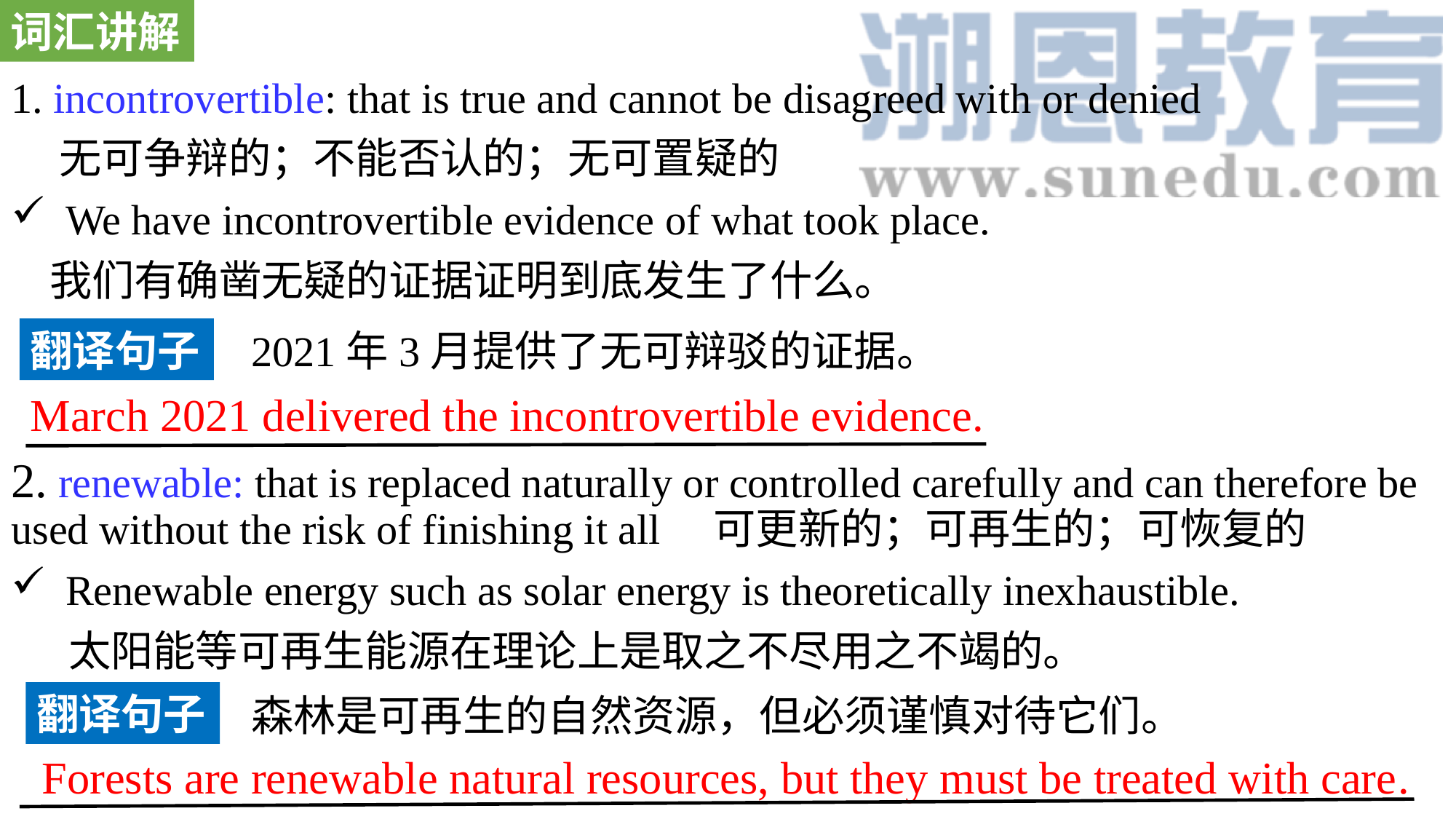

词汇讲解
1. incontrovertible: that is true and cannot be disagreed with or denied
    无可争辩的；不能否认的；无可置疑的
We have incontrovertible evidence of what took place.
   我们有确凿无疑的证据证明到底发生了什么。

2. renewable: that is replaced naturally or controlled carefully and can therefore be used without the risk of finishing it all    可更新的；可再生的；可恢复的
Renewable energy such as solar energy is theoretically inexhaustible.
     太阳能等可再生能源在理论上是取之不尽用之不竭的。
翻译句子
2021年3月提供了无可辩驳的证据。
March 2021 delivered the incontrovertible evidence.
翻译句子
森林是可再生的自然资源，但必须谨慎对待它们。
 Forests are renewable natural resources, but they must be treated with care.